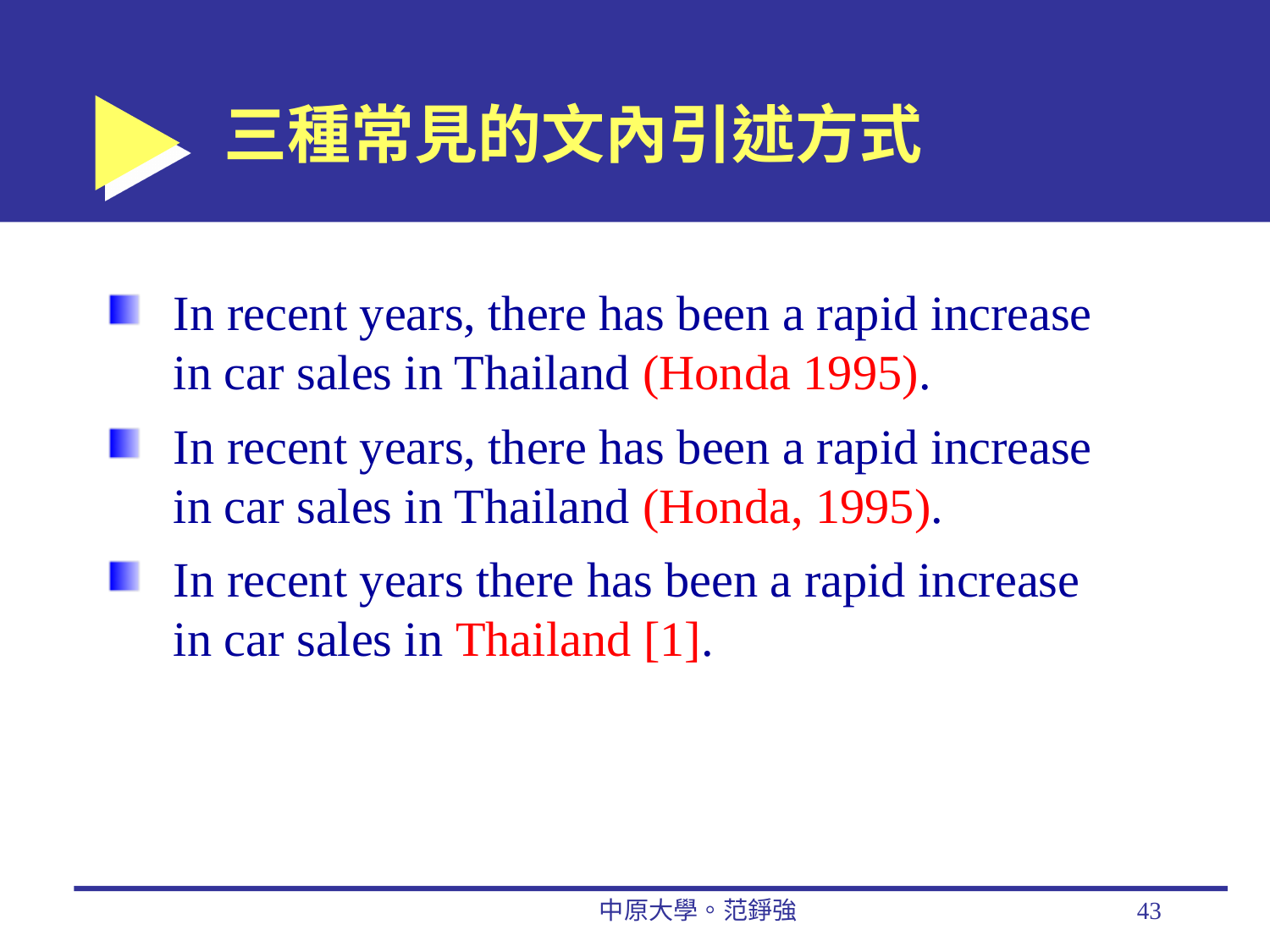

# 三種常見的文內引述方式
In recent years, there has been a rapid increase in car sales in Thailand (Honda 1995).
In recent years, there has been a rapid increase in car sales in Thailand (Honda, 1995).
In recent years there has been a rapid increase in car sales in Thailand [1].
中原大學。范錚強
43